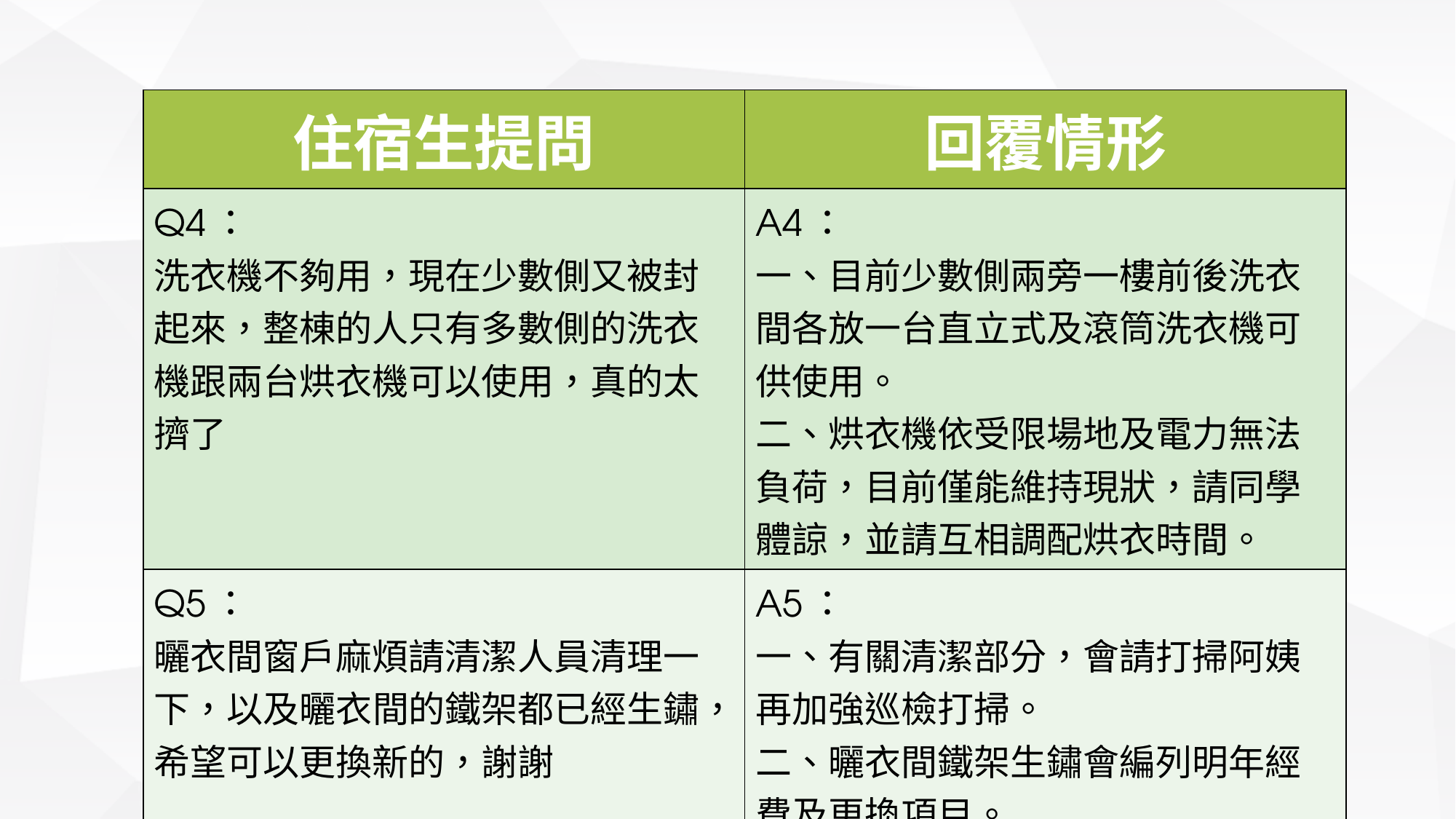

| 住宿生提問 | 回覆情形 |
| --- | --- |
| Q4： 洗衣機不夠用，現在少數側又被封起來，整棟的人只有多數側的洗衣機跟兩台烘衣機可以使用，真的太擠了 | A4： 一、目前少數側兩旁一樓前後洗衣間各放一台直立式及滾筒洗衣機可供使用。 二、烘衣機依受限場地及電力無法負荷，目前僅能維持現狀，請同學體諒，並請互相調配烘衣時間。 |
| Q5： 曬衣間窗戶麻煩請清潔人員清理一下，以及曬衣間的鐵架都已經生鏽，希望可以更換新的，謝謝 | A5： 一、有關清潔部分，會請打掃阿姨再加強巡檢打掃。 二、曬衣間鐵架生鏽會編列明年經費及更換項目。 |